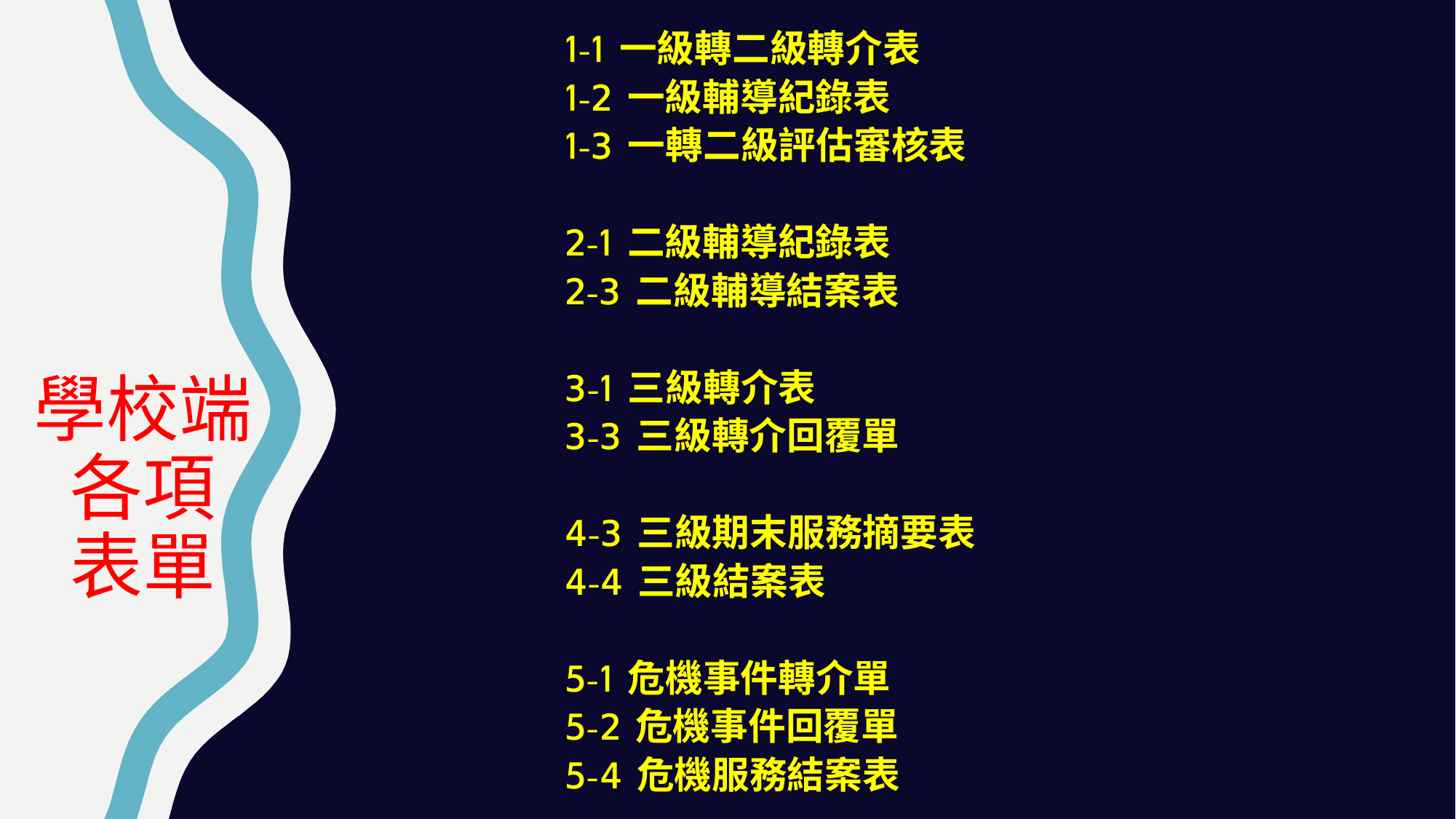

1-1 一級轉二級轉介表
1-2 一級輔導紀錄表
1-3 一轉二級評估審核表

2-1 二級輔導紀錄表
2-3 二級輔導結案表

3-1 三級轉介表
3-3 三級轉介回覆單

4-3 三級期末服務摘要表
4-4 三級結案表

5-1 危機事件轉介單
5-2 危機事件回覆單
5-4 危機服務結案表

學校端
各項
表單